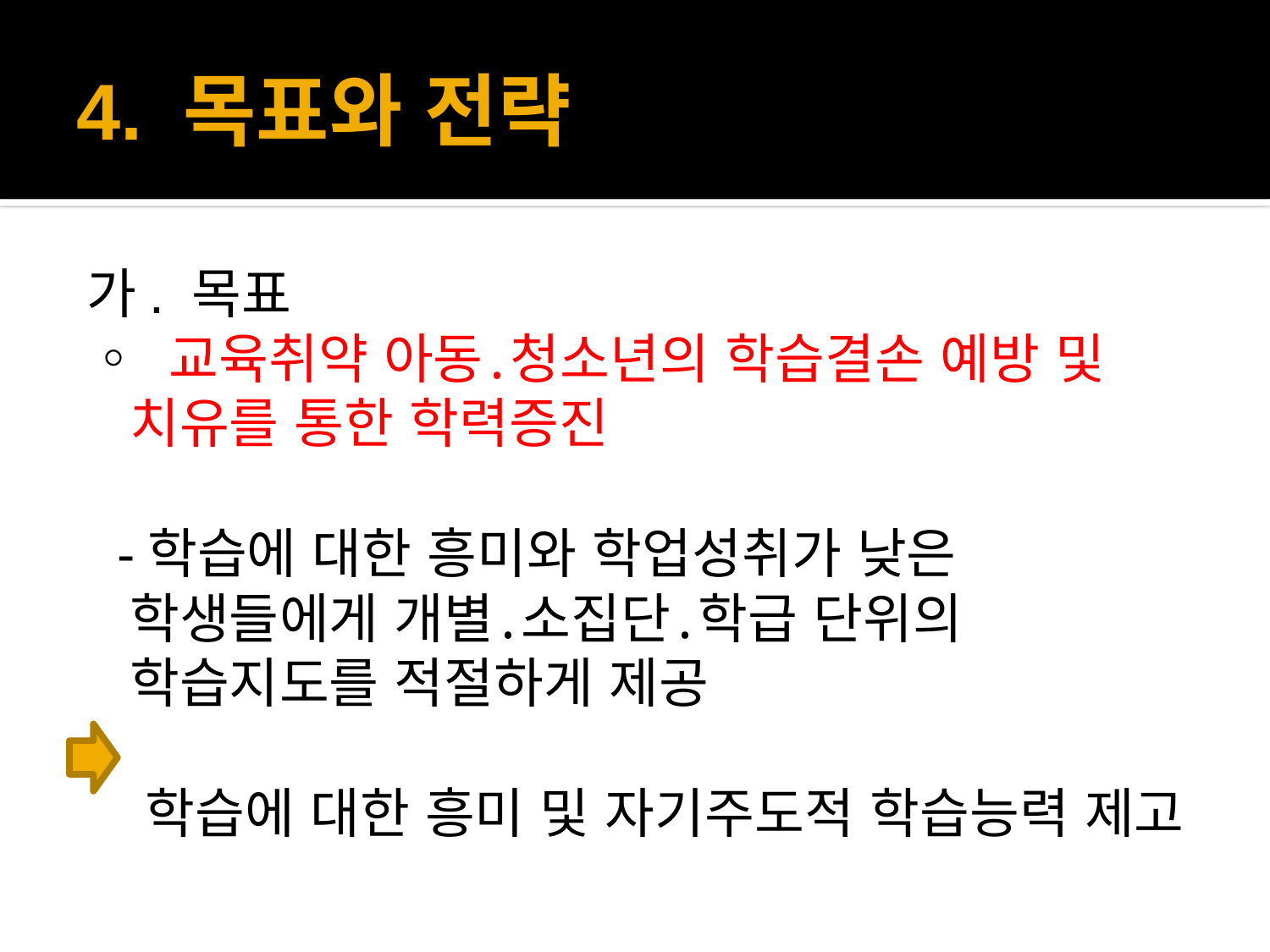

# 4. 목표와 전략
가. 목표
◦ 교육취약 아동․청소년의 학습결손 예방 및 치유를 통한 학력증진

  -학습에 대한 흥미와 학업성취가 낮은 학생들에게 개별․소집단․학급 단위의 학습지도를 적절하게 제공

   학습에 대한 흥미 및 자기주도적 학습능력 제고